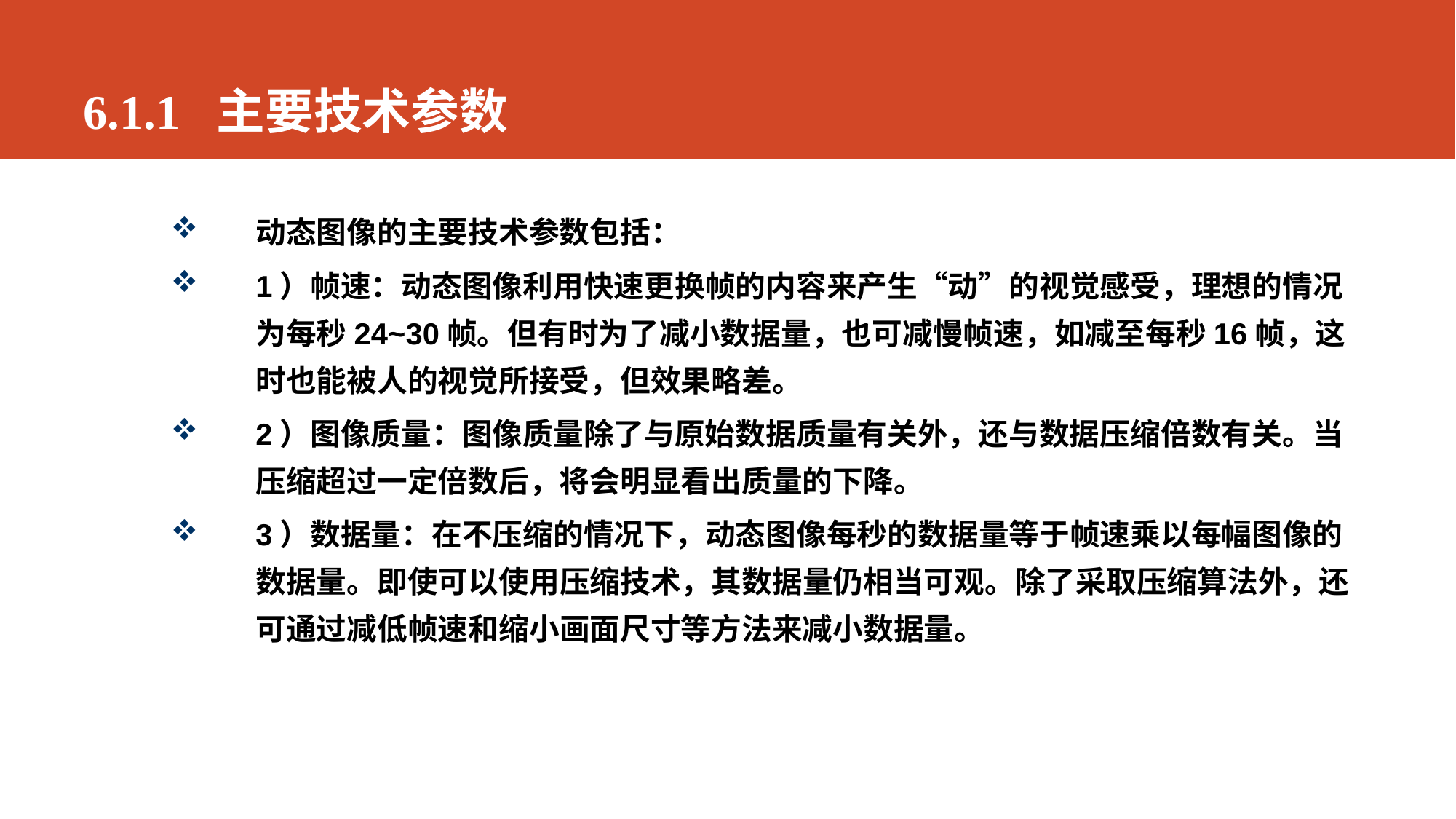

# 6.1.1  主要技术参数
动态图像的主要技术参数包括：
1）帧速：动态图像利用快速更换帧的内容来产生“动”的视觉感受，理想的情况为每秒24~30帧。但有时为了减小数据量，也可减慢帧速，如减至每秒16帧，这时也能被人的视觉所接受，但效果略差。
2）图像质量：图像质量除了与原始数据质量有关外，还与数据压缩倍数有关。当压缩超过一定倍数后，将会明显看出质量的下降。
3）数据量：在不压缩的情况下，动态图像每秒的数据量等于帧速乘以每幅图像的数据量。即使可以使用压缩技术，其数据量仍相当可观。除了采取压缩算法外，还可通过减低帧速和缩小画面尺寸等方法来减小数据量。